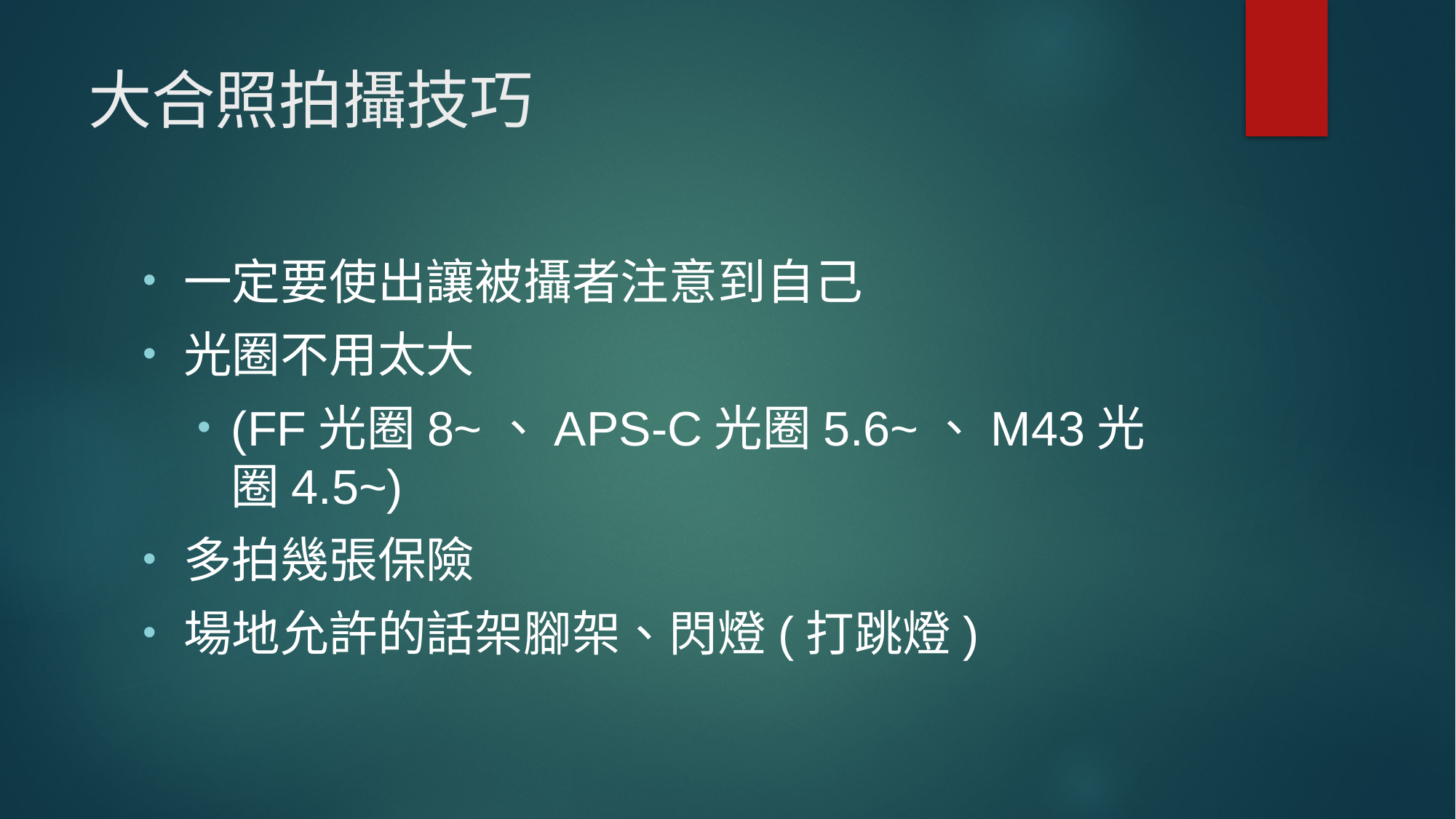

# 大合照拍攝技巧
一定要使出讓被攝者注意到自己
光圈不用太大
(FF光圈8~、APS-C光圈5.6~、M43光圈4.5~)
多拍幾張保險
場地允許的話架腳架、閃燈(打跳燈)